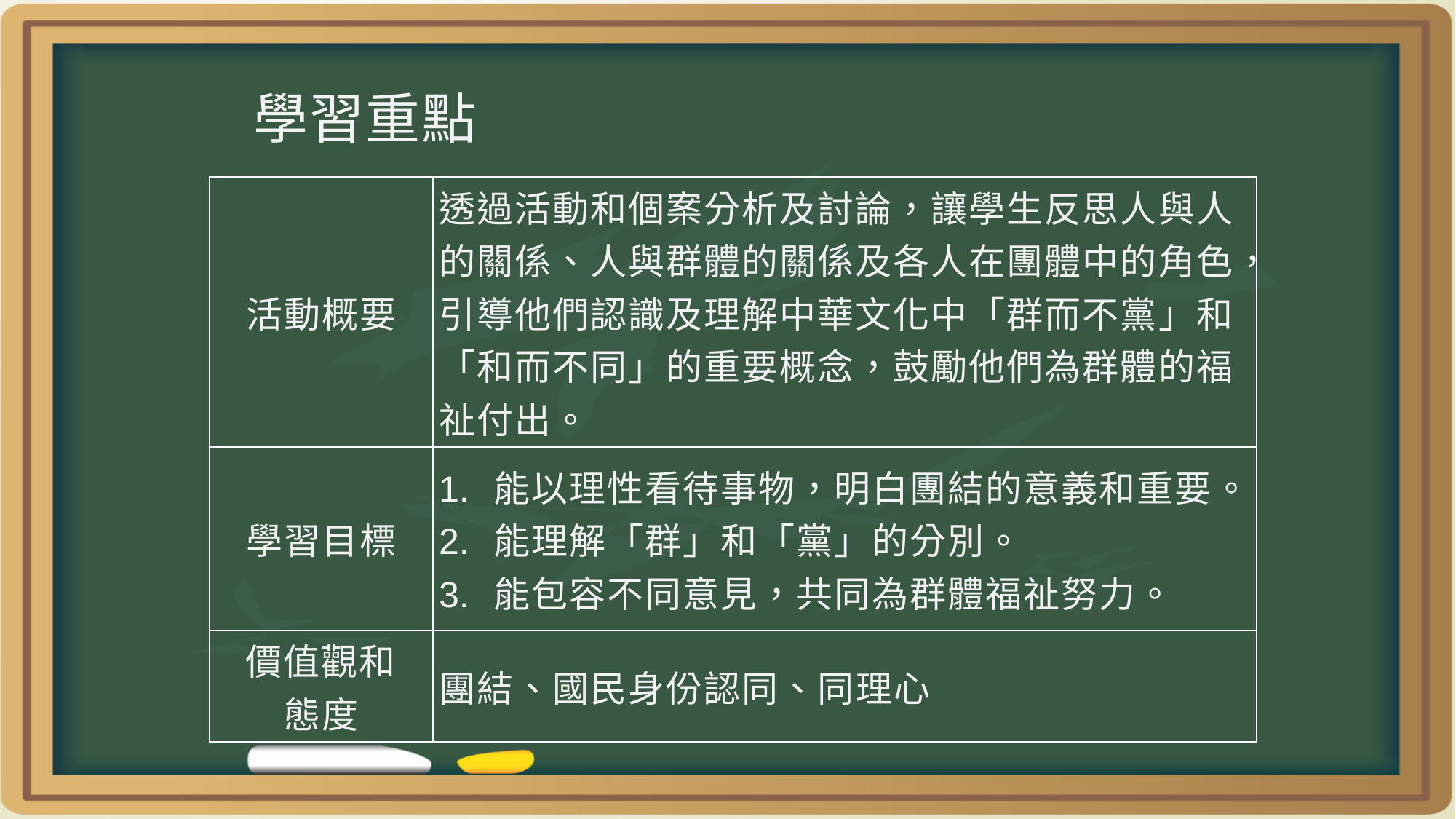

學習重點
| 活動概要 | 透過活動和個案分析及討論，讓學生反思人與人的關係、人與群體的關係及各人在團體中的角色，引導他們認識及理解中華文化中「群而不黨」和「和而不同」的重要概念，鼓勵他們為群體的福祉付出。 |
| --- | --- |
| 學習目標 | 能以理性看待事物，明白團結的意義和重要。 能理解「群」和「黨」的分別。 能包容不同意見，共同為群體福祉努力。 |
| 價值觀和 態度 | 團結、國民身份認同、同理心 |